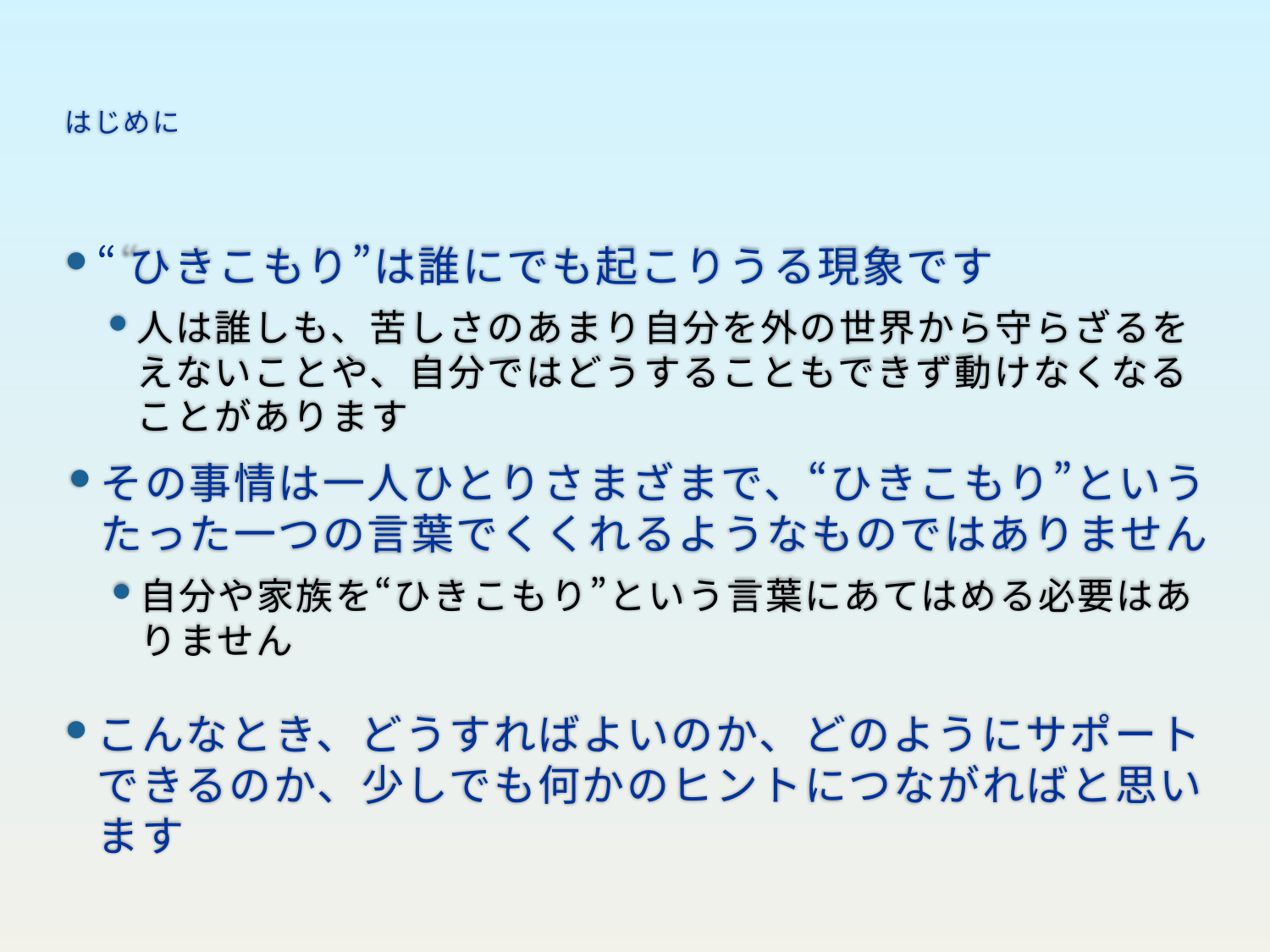

# はじめに
“ひきこもり”は誰にでも起こりうる現象です
人は誰しも、苦しさのあまり自分を外の世界から守らざるをえないことや、自分ではどうすることもできず動けなくなることがあります
その事情は一人ひとりさまざまで、“ひきこもり”というたった一つの言葉でくくれるようなものではありません
自分や家族を“ひきこもり”という言葉にあてはめる必要はありません
こんなとき、どうすればよいのか、どのようにサポートできるのか、少しでも何かのヒントにつながればと思います